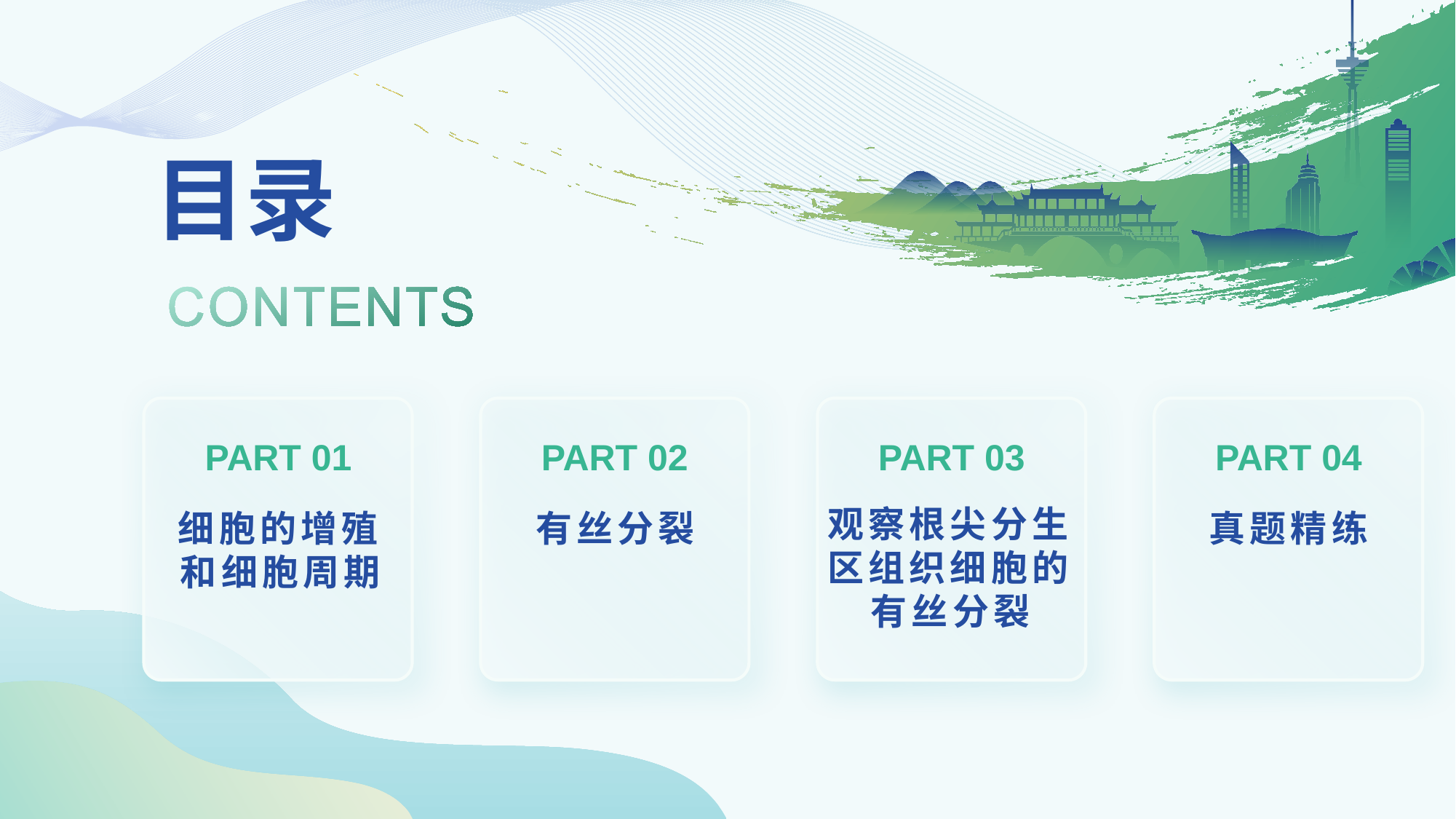

# 目录

PART 04
PART 02
PART 01
PART 03
观察根尖分生区组织细胞的有丝分裂
真题精练
细胞的增殖和细胞周期
有丝分裂